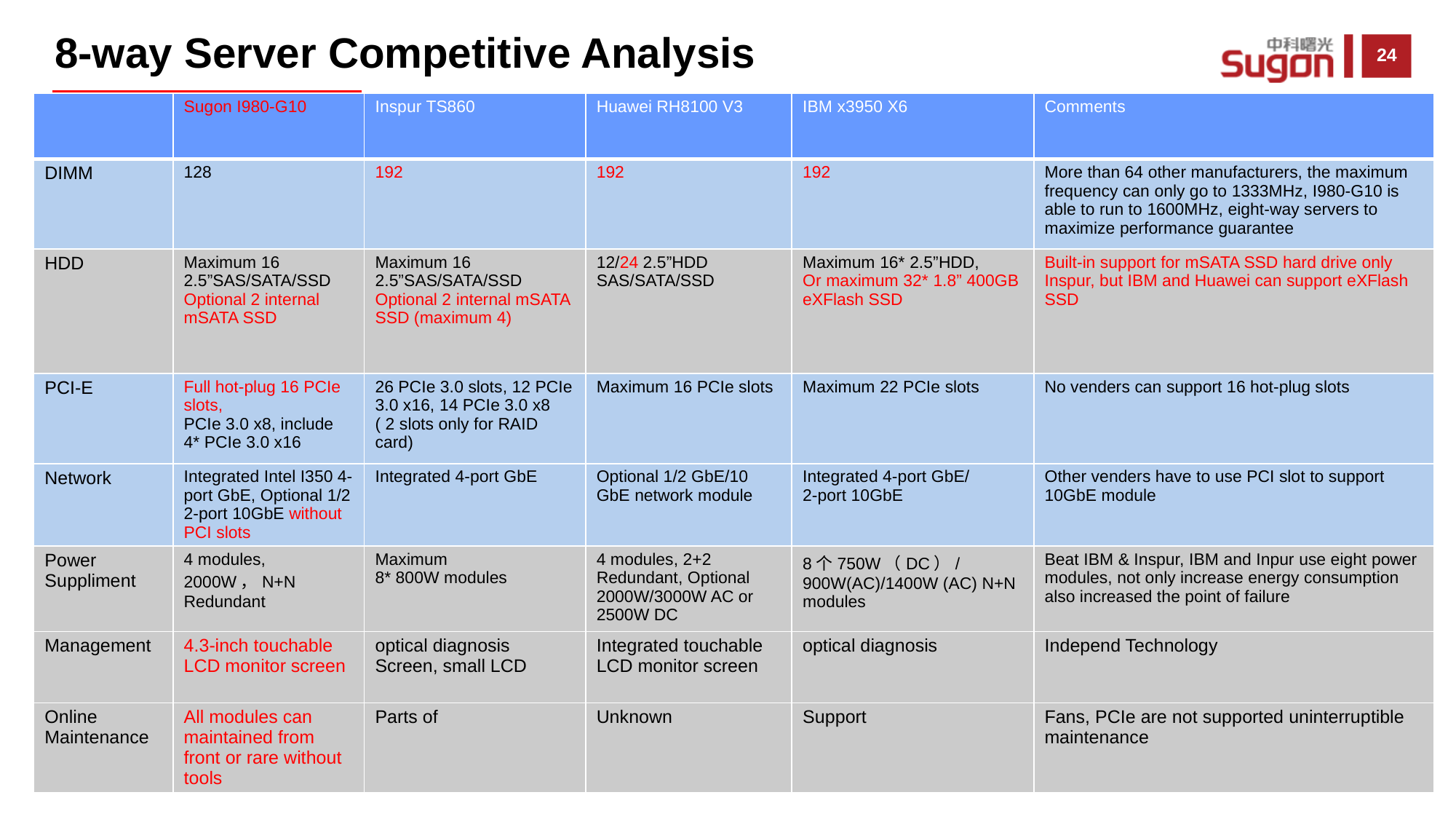

8-way Server Competitive Analysis
|  | Sugon I980-G10 | Inspur TS860 | Huawei RH8100 V3 | IBM x3950 X6 | Comments |
| --- | --- | --- | --- | --- | --- |
| DIMM | 128 | 192 | 192 | 192 | More than 64 other manufacturers, the maximum frequency can only go to 1333MHz, I980-G10 is able to run to 1600MHz, eight-way servers to maximize performance guarantee |
| HDD | Maximum 16 2.5”SAS/SATA/SSD Optional 2 internal mSATA SSD | Maximum 16 2.5”SAS/SATA/SSD Optional 2 internal mSATA SSD (maximum 4) | 12/24 2.5”HDD SAS/SATA/SSD | Maximum 16\* 2.5”HDD, Or maximum 32\* 1.8” 400GB eXFlash SSD | Built-in support for mSATA SSD hard drive only Inspur, but IBM and Huawei can support eXFlash SSD |
| PCI-E | Full hot-plug 16 PCIe slots, PCIe 3.0 x8, include 4\* PCIe 3.0 x16 | 26 PCIe 3.0 slots, 12 PCIe 3.0 x16, 14 PCIe 3.0 x8 ( 2 slots only for RAID card) | Maximum 16 PCIe slots | Maximum 22 PCIe slots | No venders can support 16 hot-plug slots |
| Network | Integrated Intel I350 4-port GbE, Optional 1/2 2-port 10GbE without PCI slots | Integrated 4-port GbE | Optional 1/2 GbE/10 GbE network module | Integrated 4-port GbE/ 2-port 10GbE | Other venders have to use PCI slot to support 10GbE module |
| Power Suppliment | 4 modules, 2000W，N+N Redundant | Maximum 8\* 800W modules | 4 modules, 2+2 Redundant, Optional 2000W/3000W AC or 2500W DC | 8个750W（DC）/900W(AC)/1400W (AC) N+N modules | Beat IBM & Inspur, IBM and Inpur use eight power modules, not only increase energy consumption also increased the point of failure |
| Management | 4.3-inch touchable LCD monitor screen | optical diagnosis Screen, small LCD | Integrated touchable LCD monitor screen | optical diagnosis | Independ Technology |
| Online Maintenance | All modules can maintained from front or rare without tools | Parts of | Unknown | Support | Fans, PCIe are not supported uninterruptible maintenance |